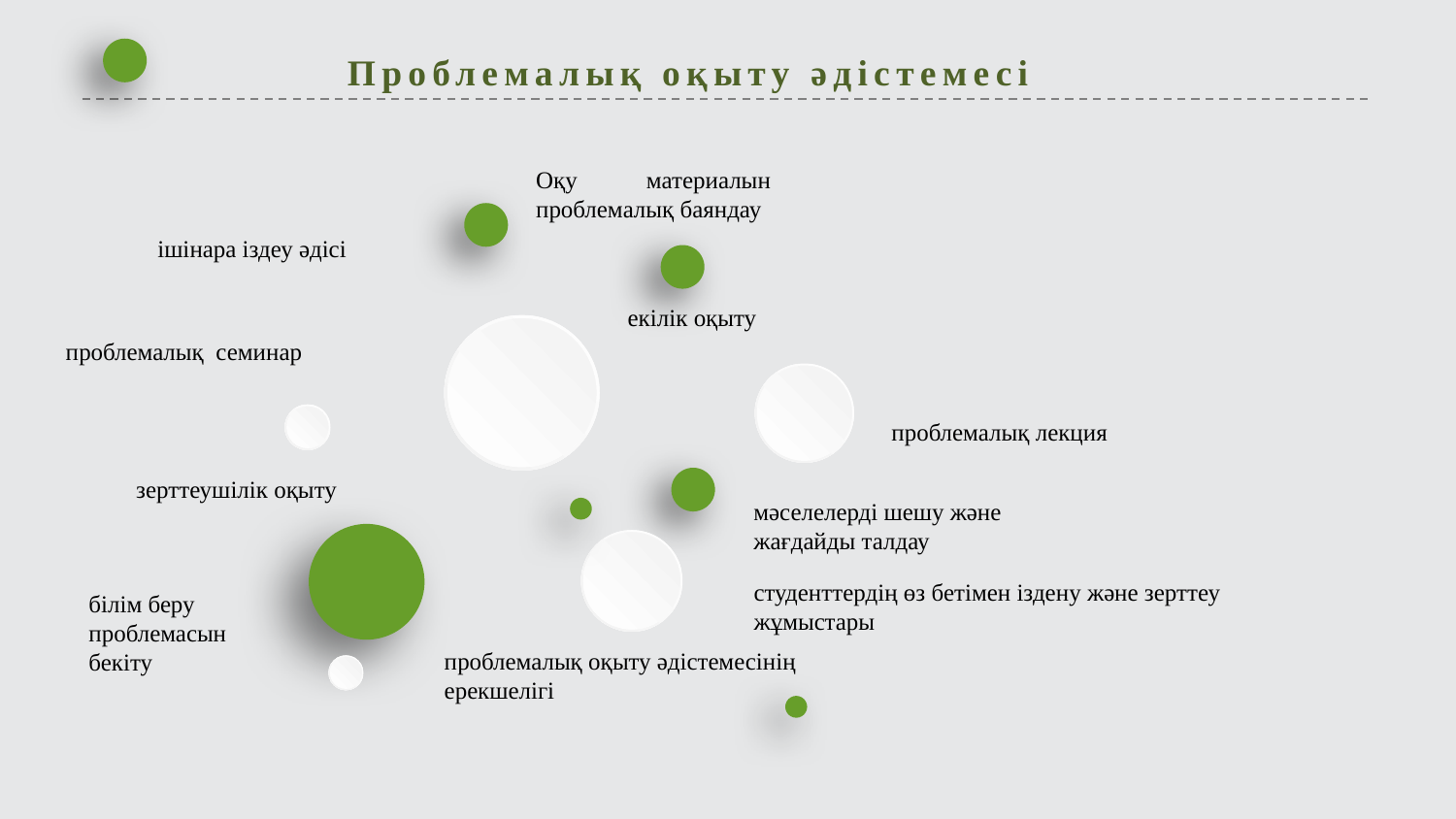

Проблемалық оқыту әдістемесі
Оқу материалын проблемалық баяндау

ішінара іздеу әдісі

екілік оқыту

проблемалық  семинар

проблемалық лекция
зерттеушілік оқыту

мәселелерді шешу және жағдайды талдау

студенттердің өз бетімен іздену және зерттеу жұмыстары
білім беру проблемасын бекіту
проблемалық оқыту әдістемесінің ерекшелігі

延时符